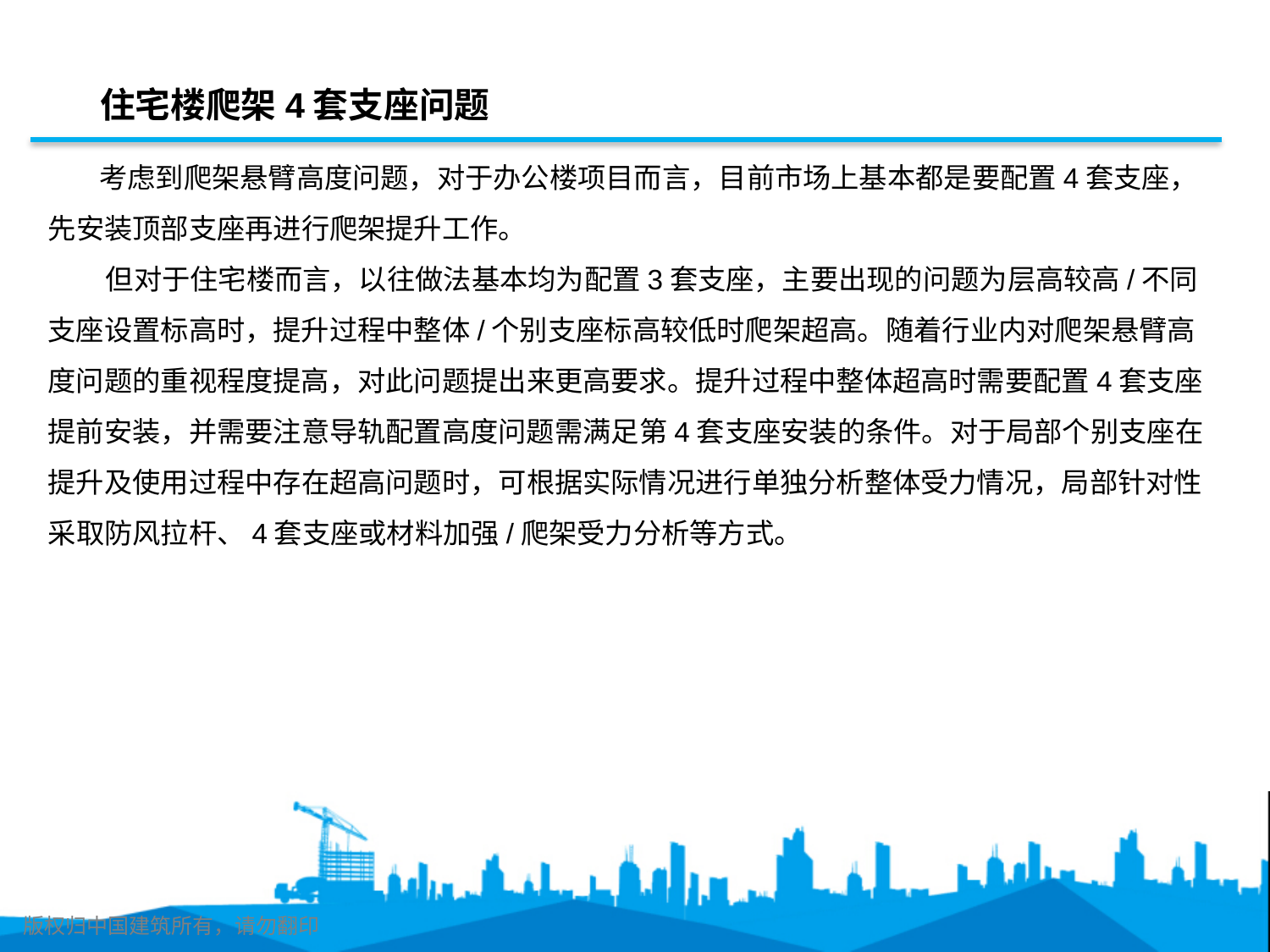

住宅楼爬架4套支座问题
       考虑到爬架悬臂高度问题，对于办公楼项目而言，目前市场上基本都是要配置4套支座，先安装顶部支座再进行爬架提升工作。
        但对于住宅楼而言，以往做法基本均为配置3套支座，主要出现的问题为层高较高/不同支座设置标高时，提升过程中整体/个别支座标高较低时爬架超高。随着行业内对爬架悬臂高度问题的重视程度提高，对此问题提出来更高要求。提升过程中整体超高时需要配置4套支座提前安装，并需要注意导轨配置高度问题需满足第4套支座安装的条件。对于局部个别支座在提升及使用过程中存在超高问题时，可根据实际情况进行单独分析整体受力情况，局部针对性采取防风拉杆、4套支座或材料加强/爬架受力分析等方式。
27
版权归中国建筑所有，请勿翻印